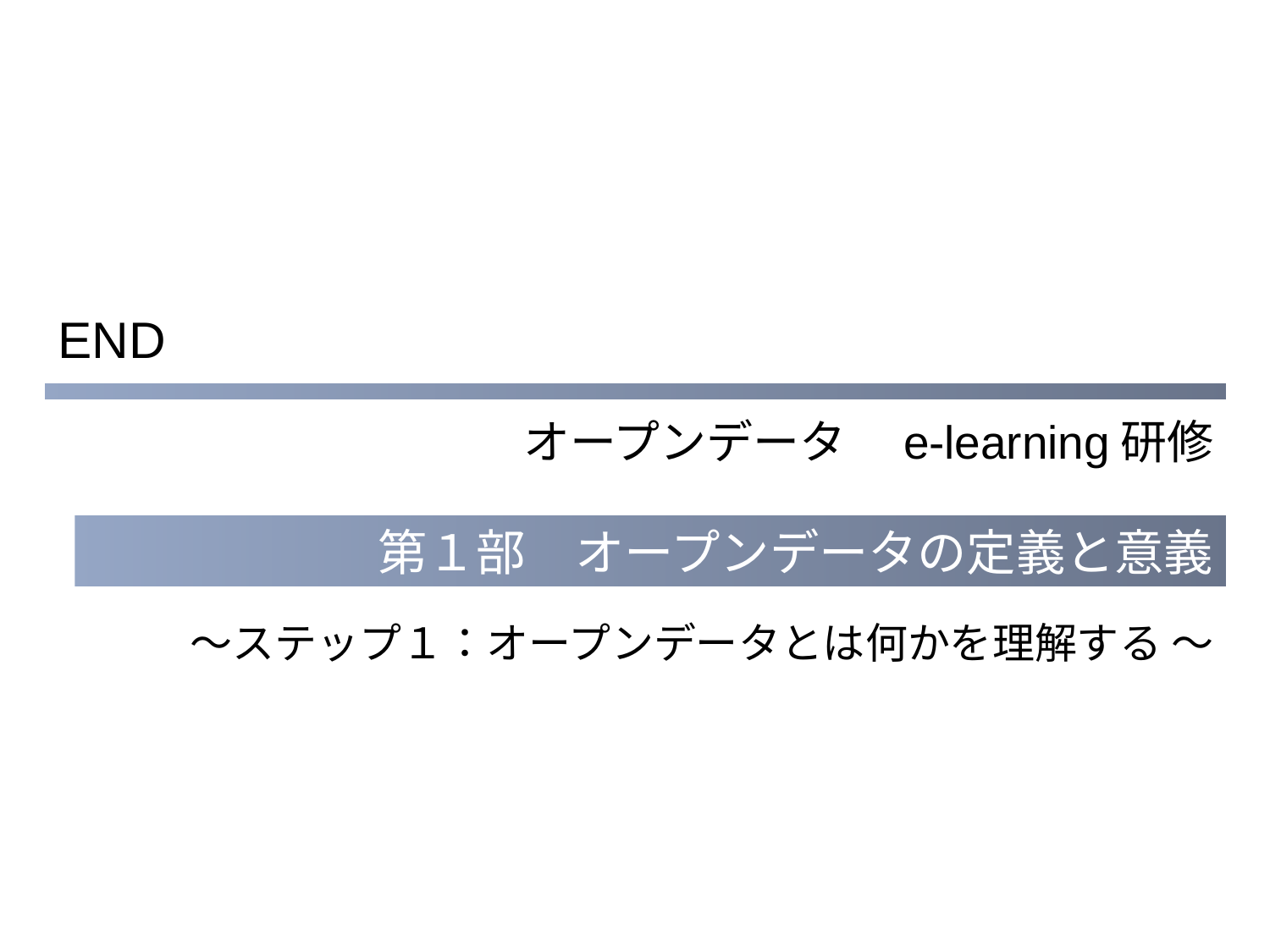

END
# オープンデータ　e-learning研修
第１部　オープンデータの定義と意義
～ステップ１：オープンデータとは何かを理解する ～